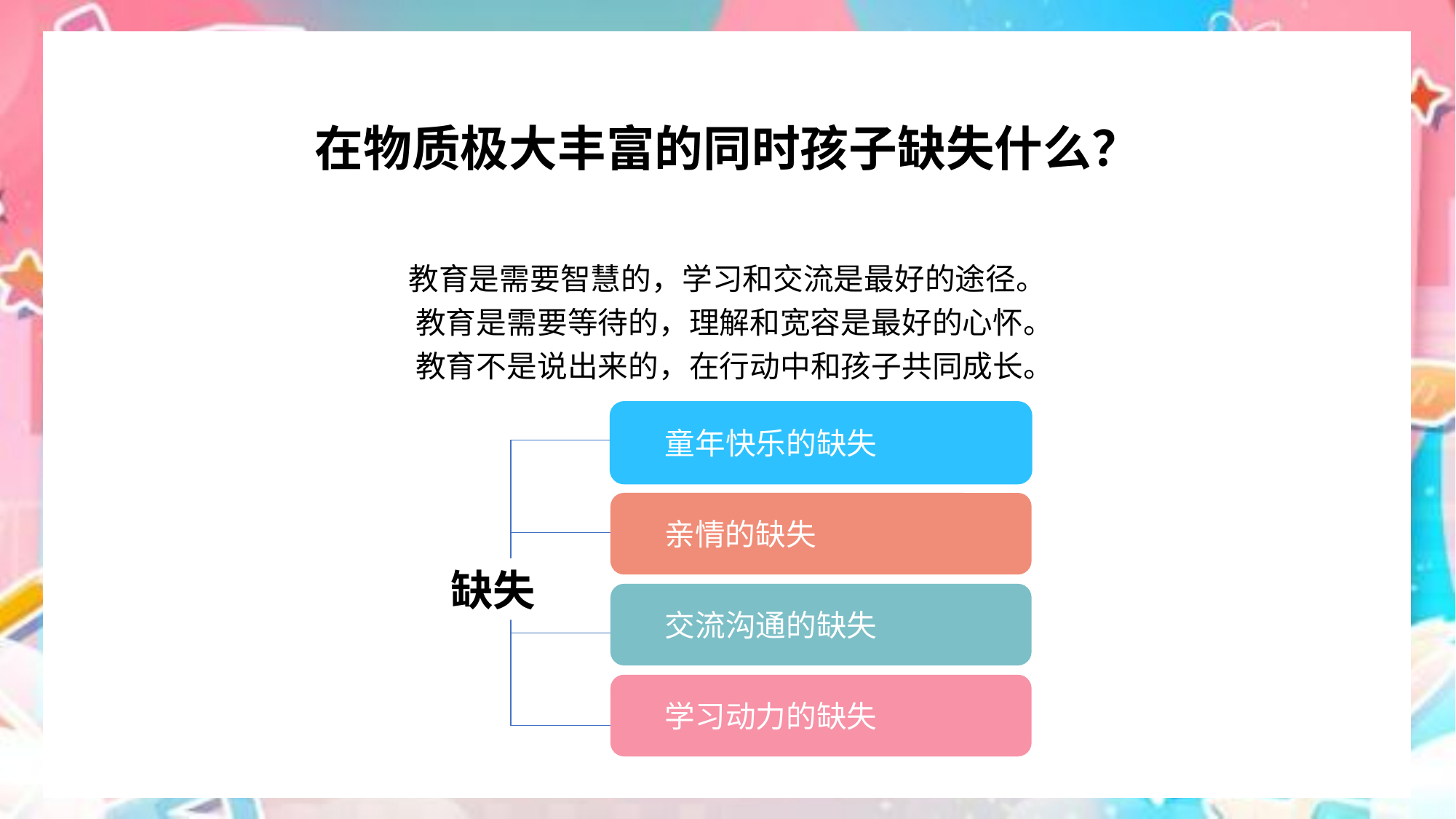

在物质极大丰富的同时孩子缺失什么？
教育是需要智慧的，学习和交流是最好的途径。
 教育是需要等待的，理解和宽容是最好的心怀。
 教育不是说出来的，在行动中和孩子共同成长。

童年快乐的缺失

亲情的缺失

缺失

交流沟通的缺失

学习动力的缺失